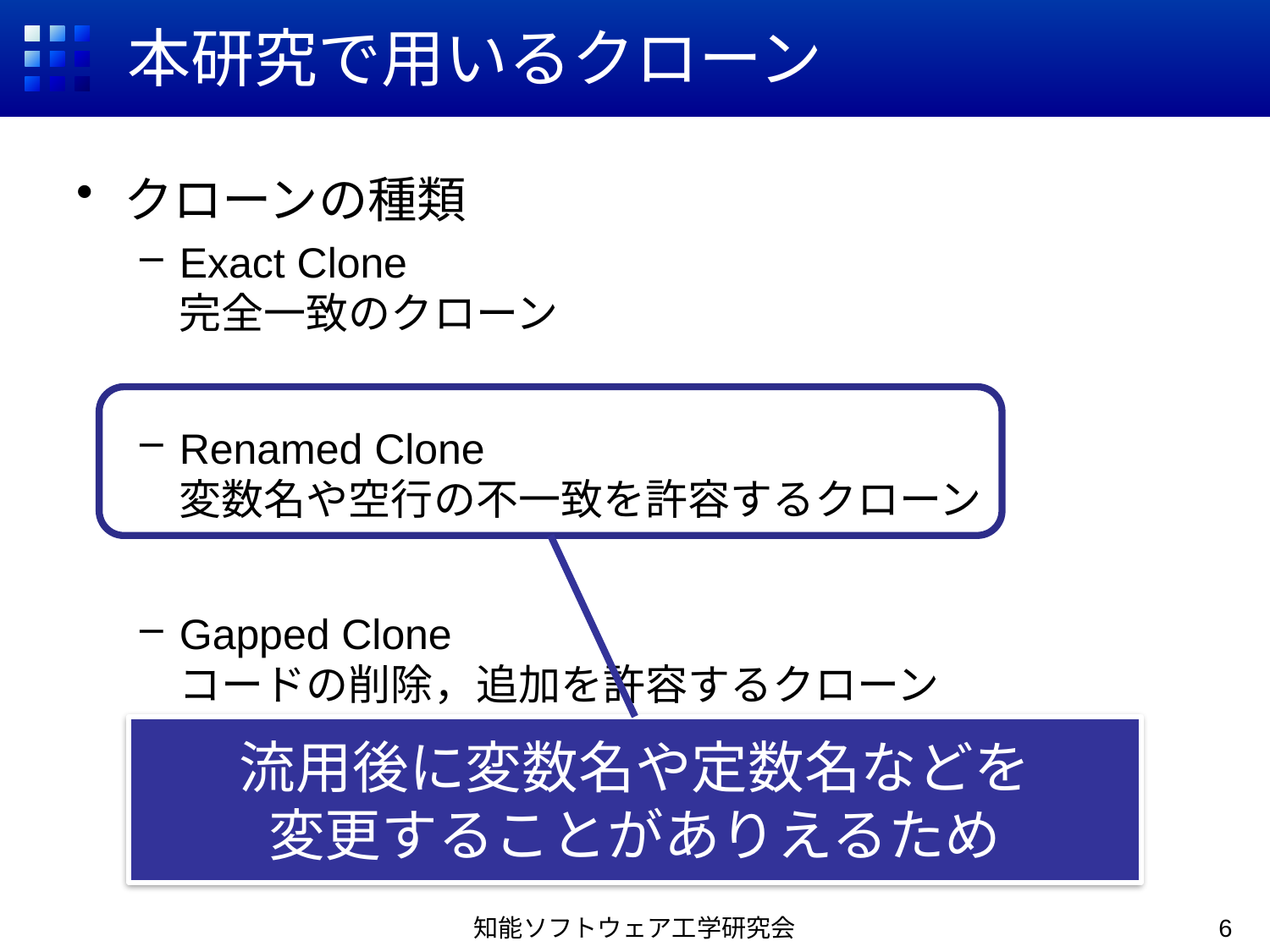

# 本研究で用いるクローン
クローンの種類
Exact Clone
完全一致のクローン

Renamed Clone
変数名や空行の不一致を許容するクローン

Gapped Clone
コードの削除，追加を許容するクローン

流用後に変数名や定数名などを
変更することがありえるため
知能ソフトウェア工学研究会
6